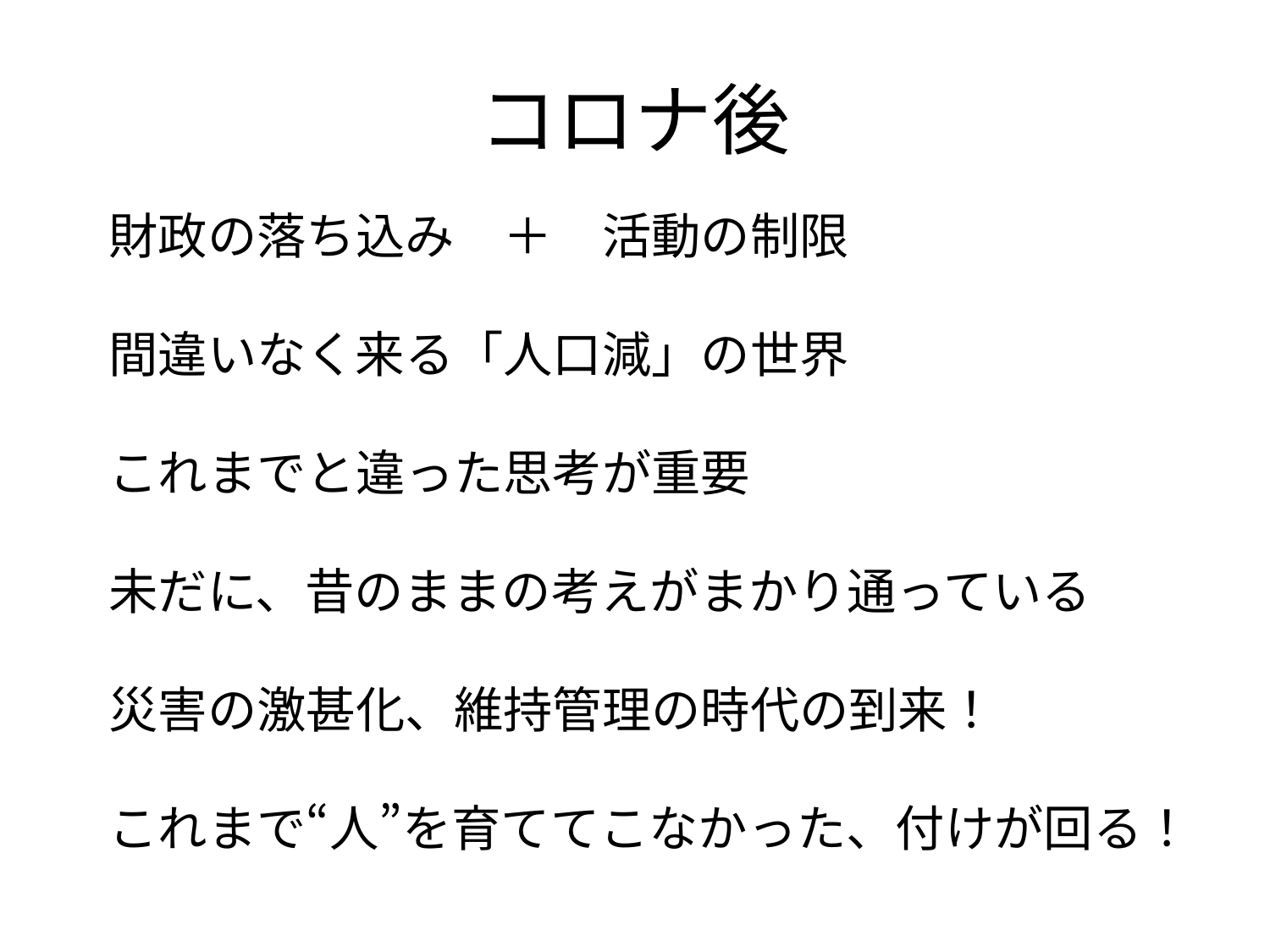

# コロナ後
財政の落ち込み　＋　活動の制限

間違いなく来る「人口減」の世界

これまでと違った思考が重要

未だに、昔のままの考えがまかり通っている

災害の激甚化、維持管理の時代の到来！

これまで“人”を育ててこなかった、付けが回る！